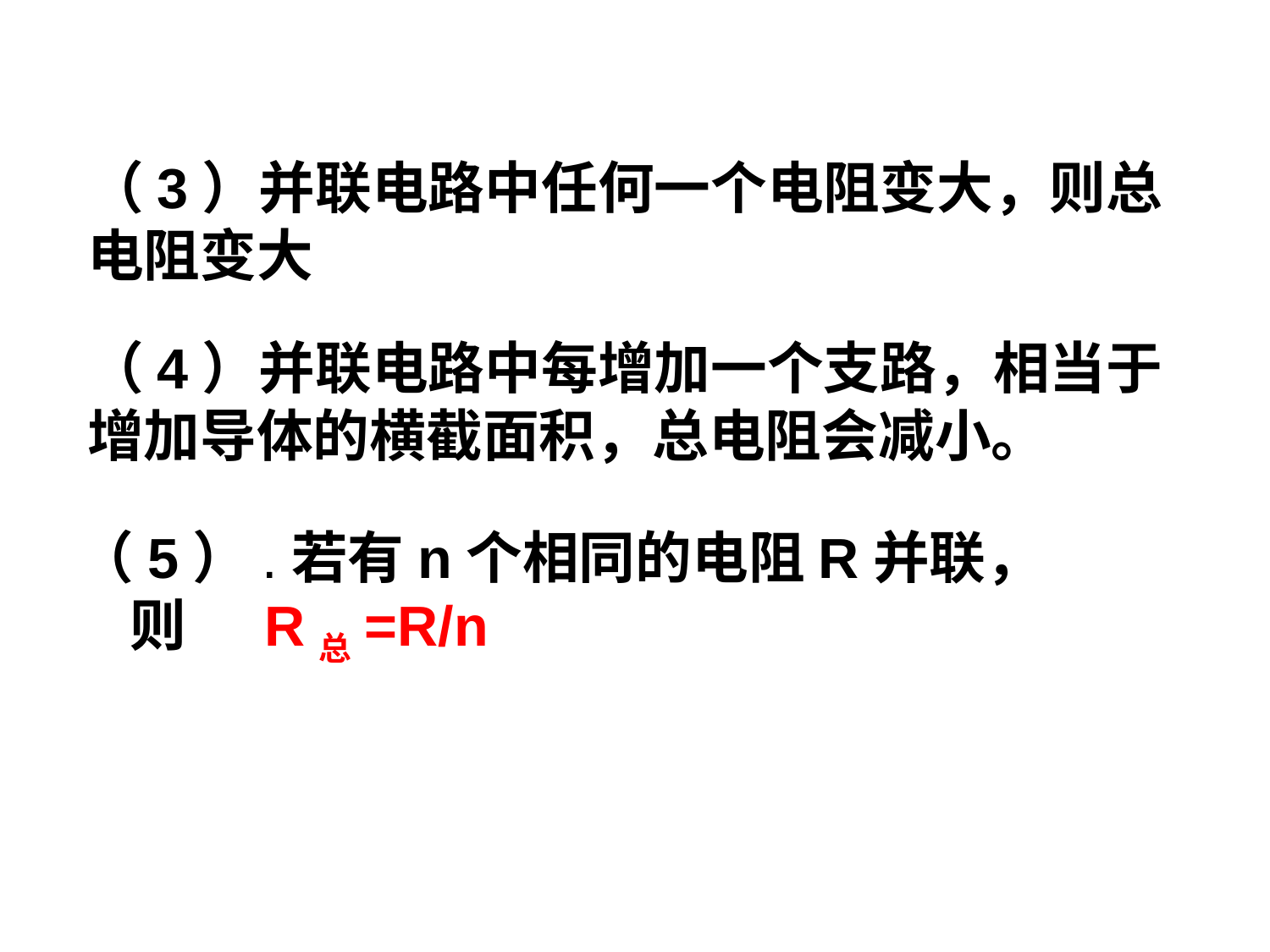

（3）并联电路中任何一个电阻变大，则总电阻变大
（4）并联电路中每增加一个支路，相当于增加导体的横截面积，总电阻会减小。
（5）.若有n个相同的电阻R并联，
   则     R总=R/n